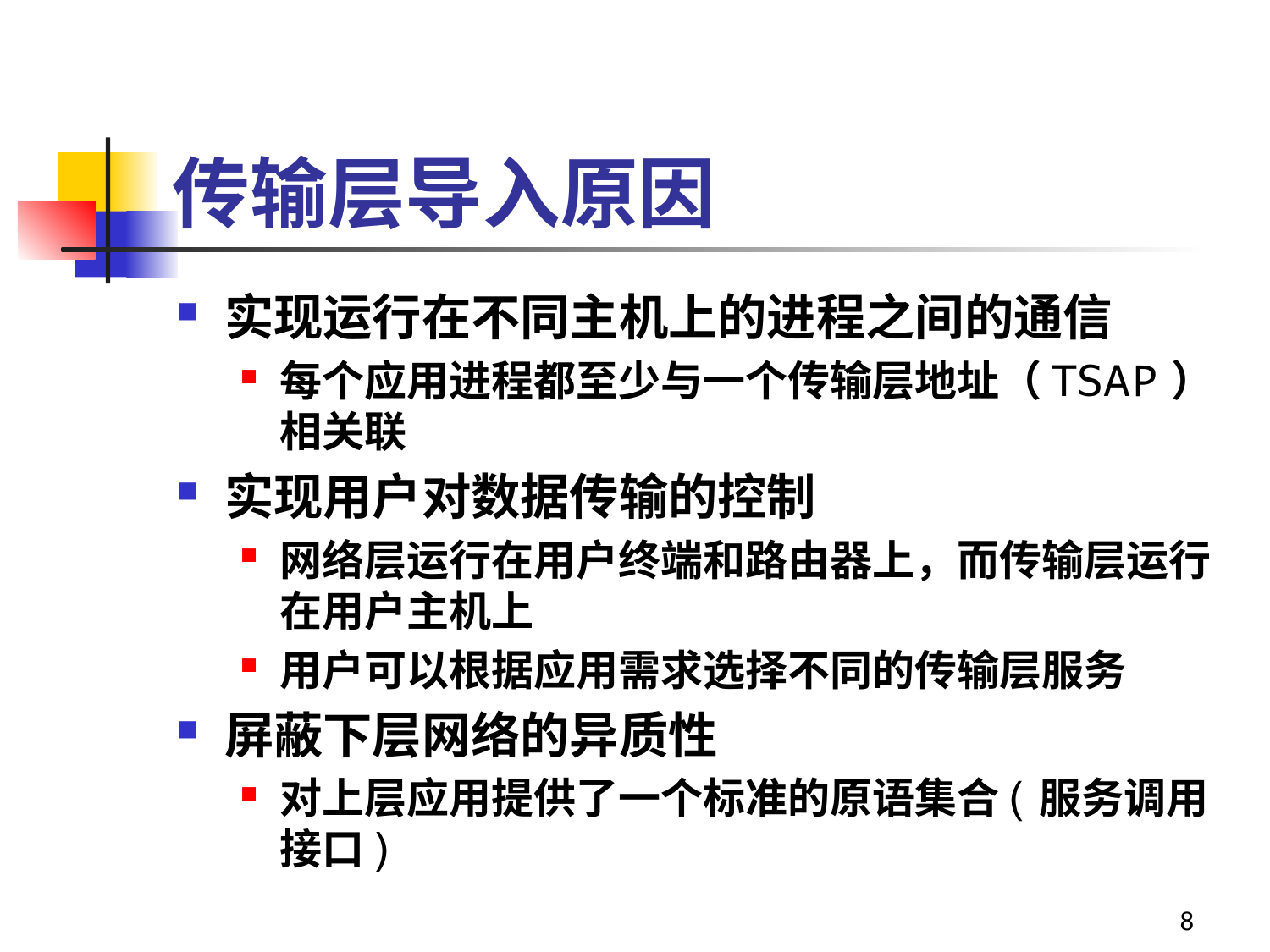

# 传输层导入原因
实现运行在不同主机上的进程之间的通信
每个应用进程都至少与一个传输层地址（TSAP）相关联
实现用户对数据传输的控制
网络层运行在用户终端和路由器上，而传输层运行在用户主机上
用户可以根据应用需求选择不同的传输层服务
屏蔽下层网络的异质性
对上层应用提供了一个标准的原语集合(服务调用接口)
8